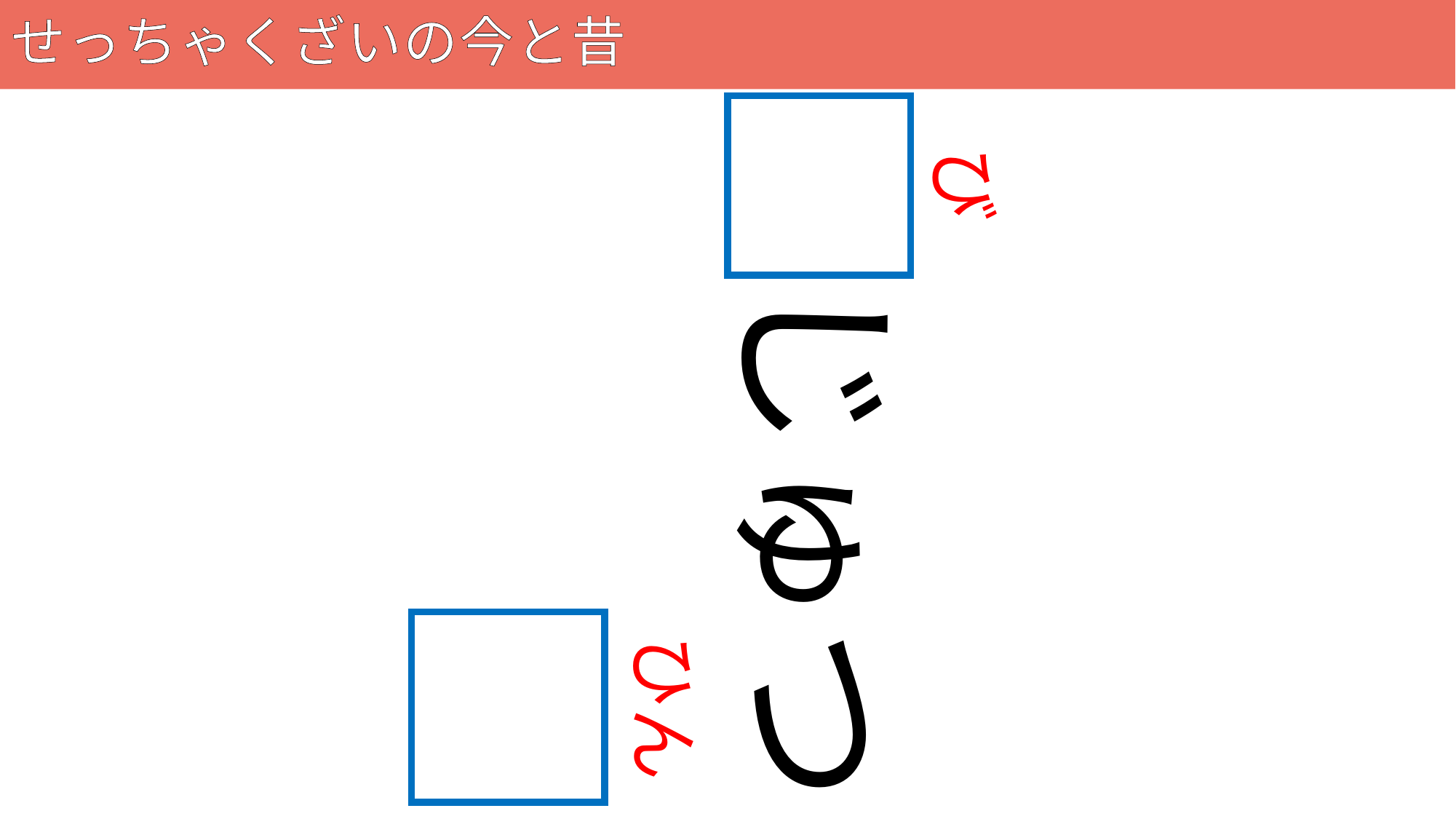

# せっちゃくざいの今と昔
8
美じゅつ

び
品

ひん